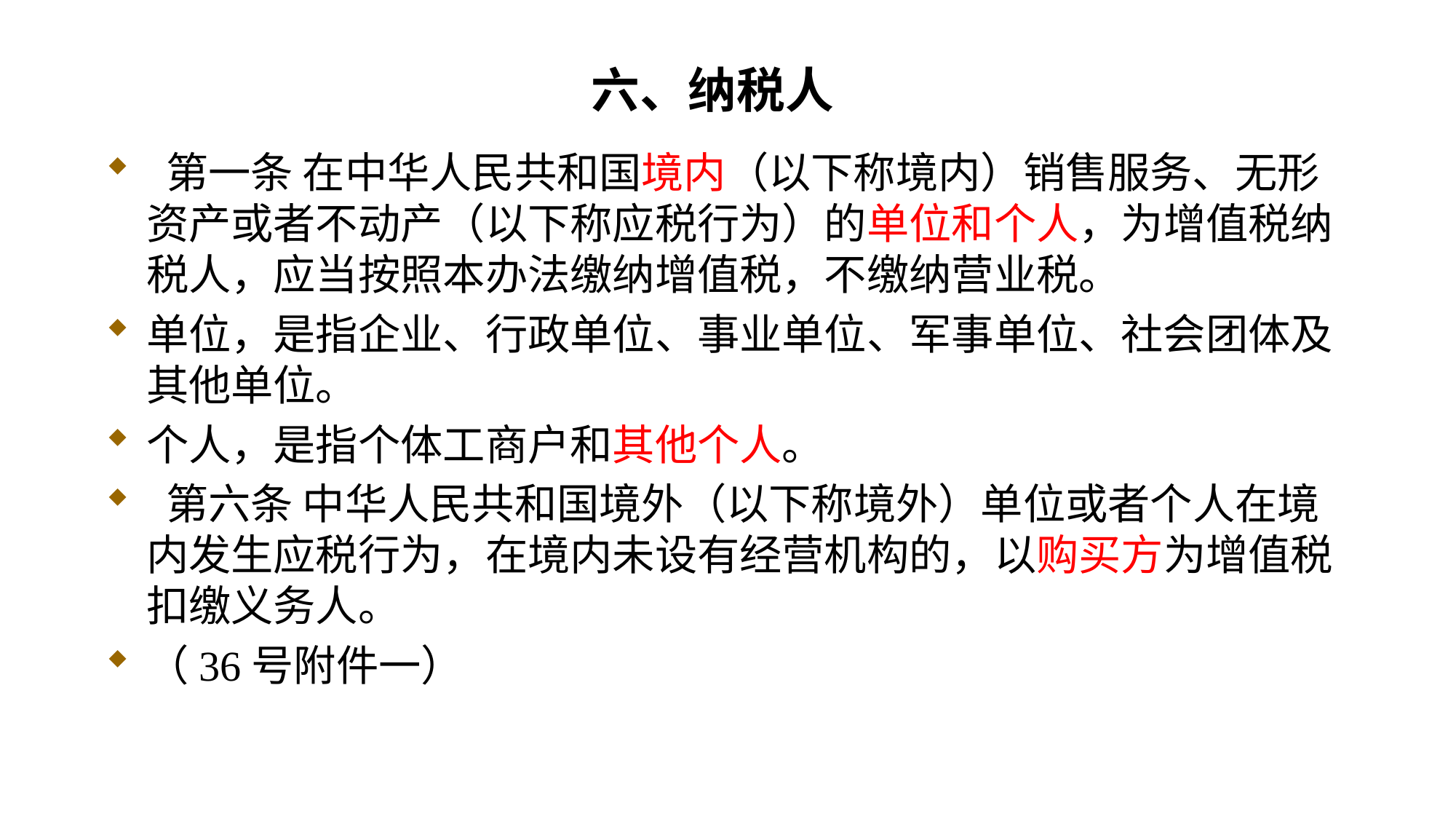

# 六、纳税人
 第一条 在中华人民共和国境内（以下称境内）销售服务、无形资产或者不动产（以下称应税行为）的单位和个人，为增值税纳税人，应当按照本办法缴纳增值税，不缴纳营业税。
单位，是指企业、行政单位、事业单位、军事单位、社会团体及其他单位。
个人，是指个体工商户和其他个人。
 第六条 中华人民共和国境外（以下称境外）单位或者个人在境内发生应税行为，在境内未设有经营机构的，以购买方为增值税扣缴义务人。
（36号附件一）